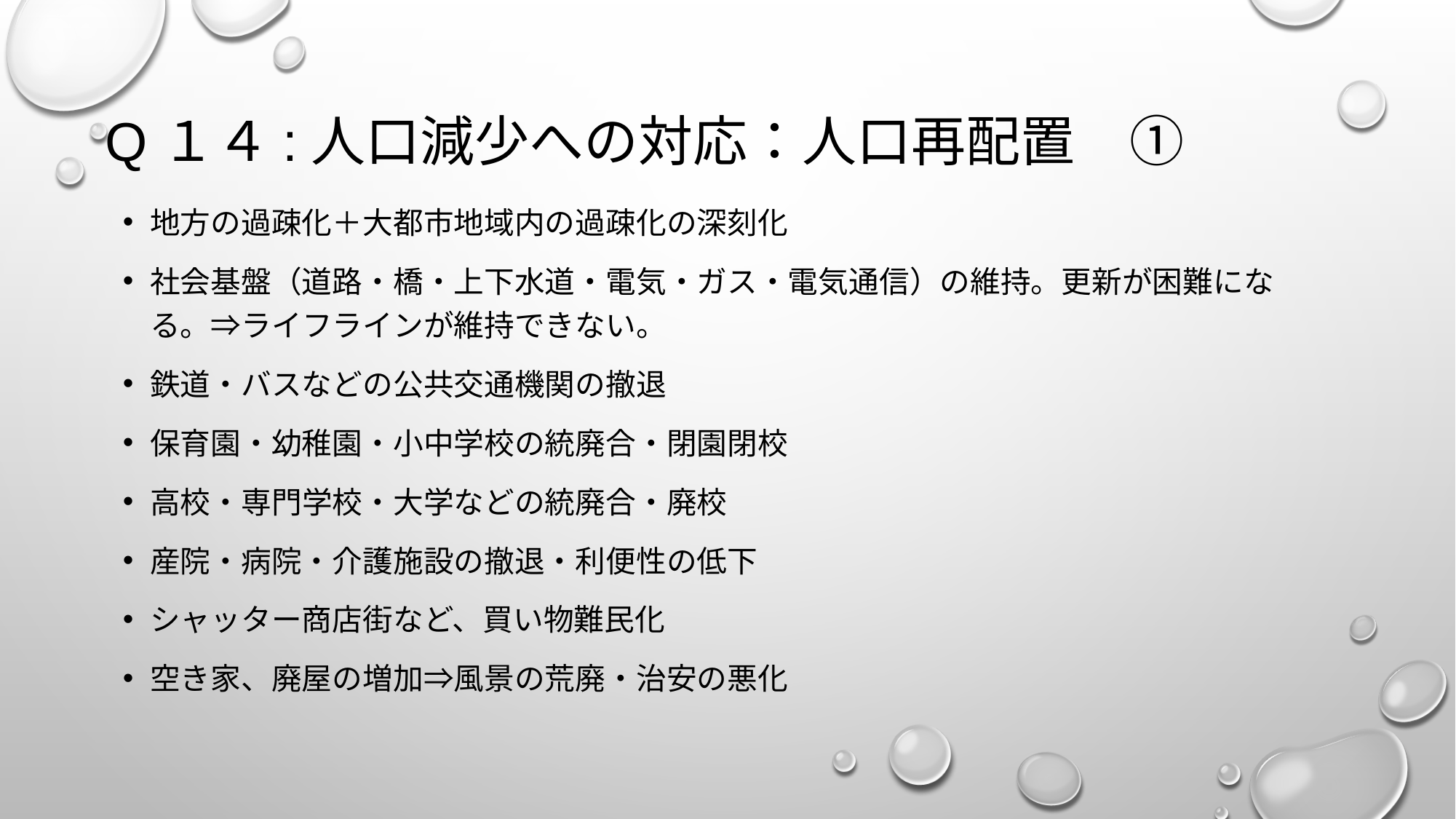

# Q１４:人口減少への対応：人口再配置　①
地方の過疎化＋大都市地域内の過疎化の深刻化
社会基盤（道路・橋・上下水道・電気・ガス・電気通信）の維持。更新が困難になる。⇒ライフラインが維持できない。
鉄道・バスなどの公共交通機関の撤退
保育園・幼稚園・小中学校の統廃合・閉園閉校
高校・専門学校・大学などの統廃合・廃校
産院・病院・介護施設の撤退・利便性の低下
シャッター商店街など、買い物難民化
空き家、廃屋の増加⇒風景の荒廃・治安の悪化